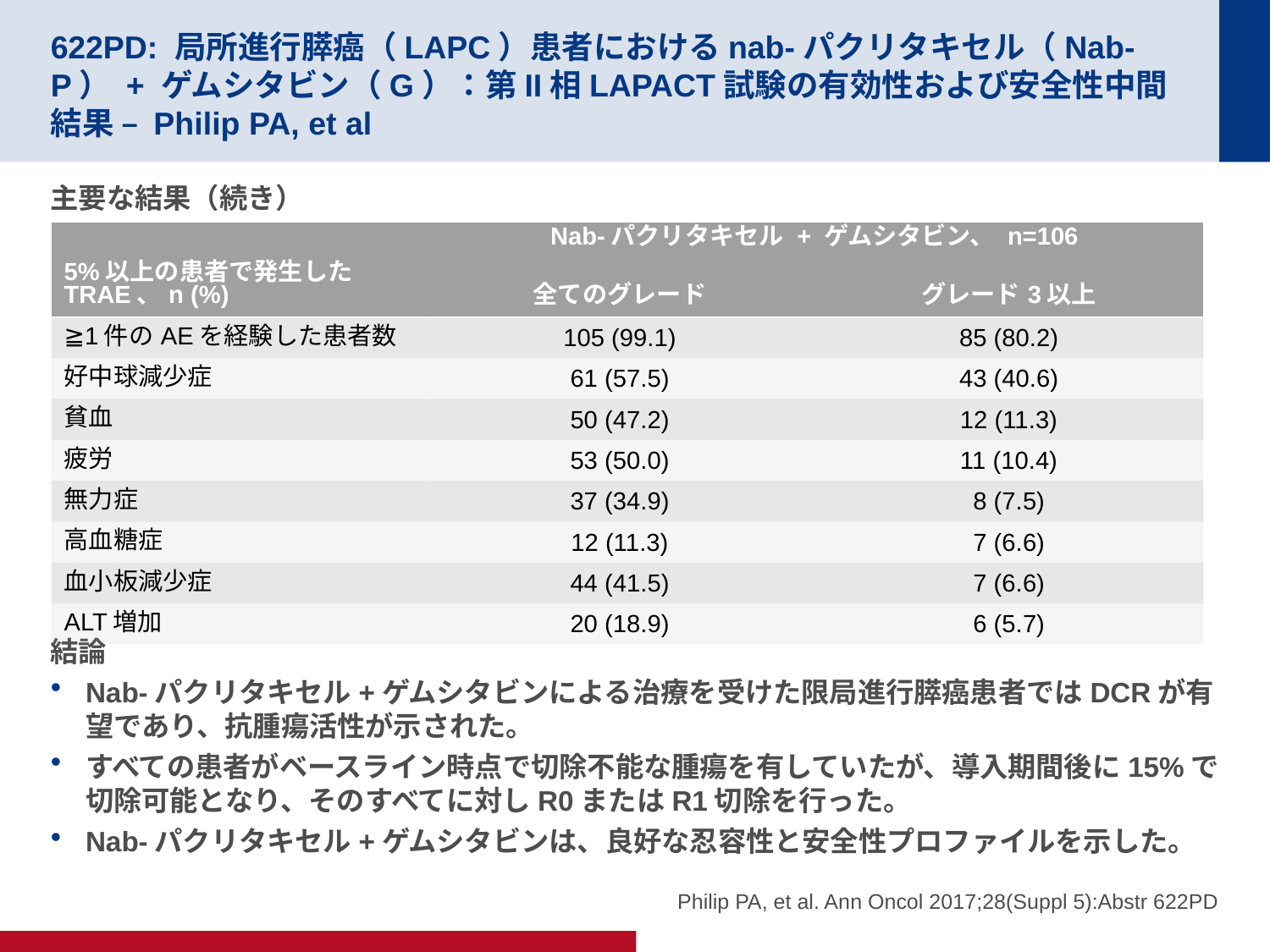

# 622PD: 局所進行膵癌（LAPC）患者におけるnab-パクリタキセル（Nab-P） + ゲムシタビン（G）：第II相LAPACT試験の有効性および安全性中間結果 – Philip PA, et al
主要な結果（続き）
結論
Nab-パクリタキセル+ゲムシタビンによる治療を受けた限局進行膵癌患者ではDCRが有望であり、抗腫瘍活性が示された。
すべての患者がベースライン時点で切除不能な腫瘍を有していたが、導入期間後に15%で切除可能となり、そのすべてに対しR0またはR1切除を行った。
Nab-パクリタキセル+ゲムシタビンは、良好な忍容性と安全性プロファイルを示した。

| 5%以上の患者で発生したTRAE、n (%) | Nab-パクリタキセル + ゲムシタビン、 n=106 |  |
| --- | --- | --- |
|  | 全てのグレード | グレード3以上 |
| ≧1件のAEを経験した患者数 | 105 (99.1) | 85 (80.2) |
| 好中球減少症 | 61 (57.5) | 43 (40.6) |
| 貧血 | 50 (47.2) | 12 (11.3) |
| 疲労 | 53 (50.0) | 11 (10.4) |
| 無力症 | 37 (34.9) | 8 (7.5) |
| 高血糖症 | 12 (11.3) | 7 (6.6) |
| 血小板減少症 | 44 (41.5) | 7 (6.6) |
| ALT増加 | 20 (18.9) | 6 (5.7) |
Philip PA, et al. Ann Oncol 2017;28(Suppl 5):Abstr 622PD